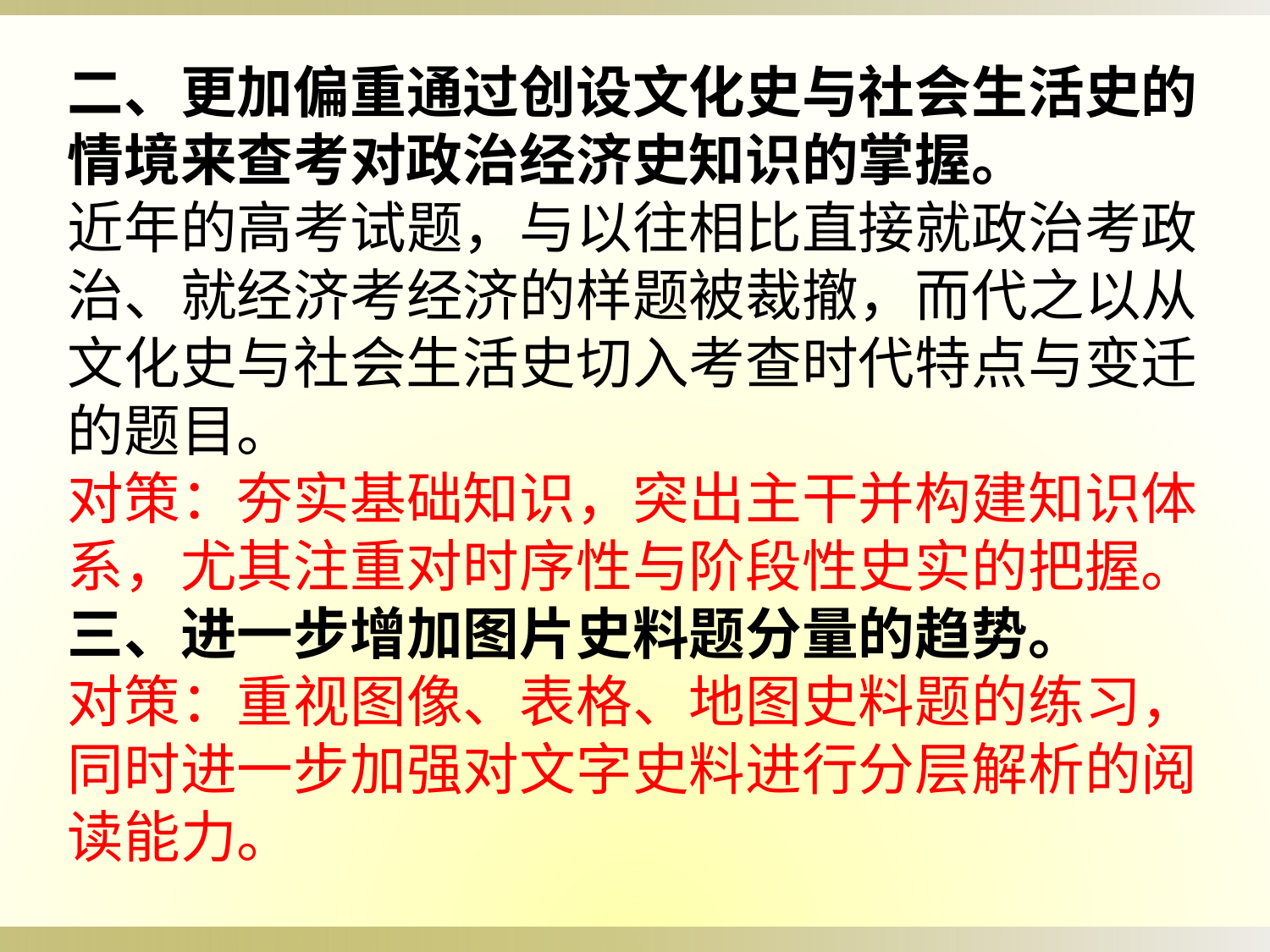

二、更加偏重通过创设文化史与社会生活史的情境来查考对政治经济史知识的掌握。
近年的高考试题，与以往相比直接就政治考政治、就经济考经济的样题被裁撤，而代之以从文化史与社会生活史切入考查时代特点与变迁的题目。
对策：夯实基础知识，突出主干并构建知识体系，尤其注重对时序性与阶段性史实的把握。
三、进一步增加图片史料题分量的趋势。
对策：重视图像、表格、地图史料题的练习，同时进一步加强对文字史料进行分层解析的阅读能力。